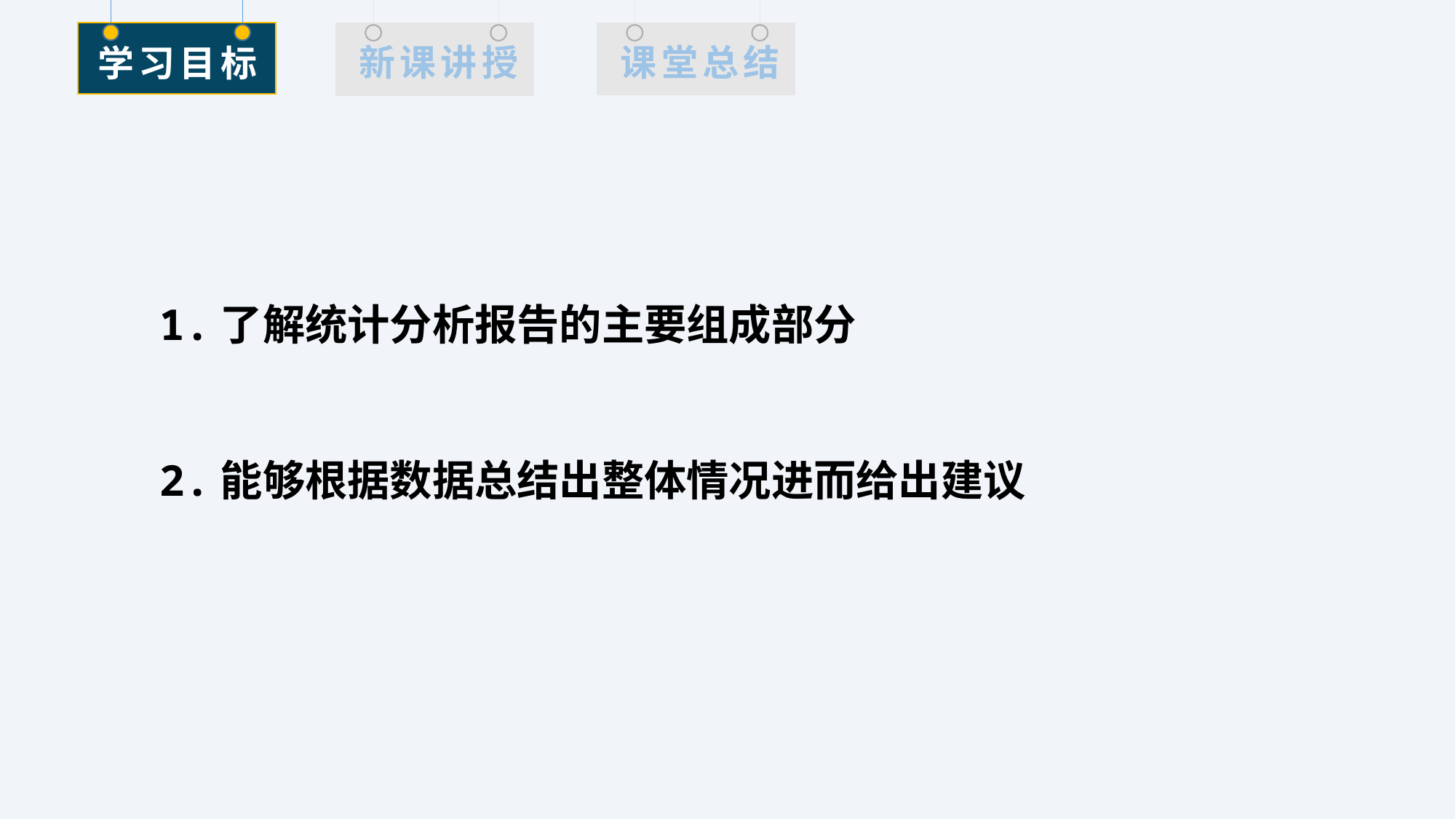

1.了解统计分析报告的主要组成部分
2.能够根据数据总结出整体情况进而给出建议